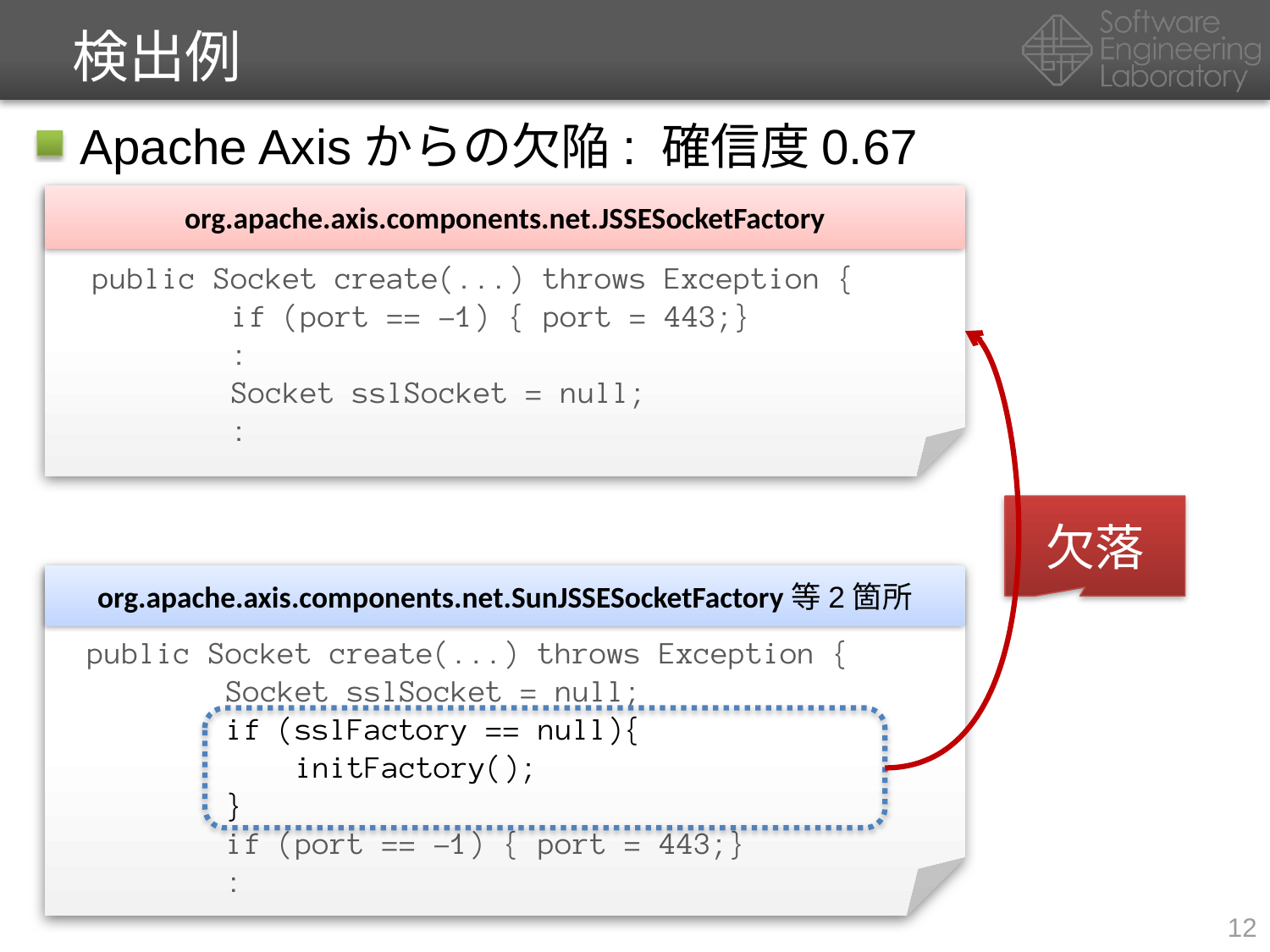

# 検出例
Apache Axisからの欠陥: 確信度0.67

org.apache.axis.components.net.JSSESocketFactory
public Socket create(...) throws Exception {
        if (port == -1) { port = 443;}
        :
        Socket sslSocket = null;
        :
欠落

org.apache.axis.components.net.SunJSSESocketFactory等2箇所
public Socket create(...) throws Exception {
        Socket sslSocket = null;
        if (sslFactory == null){
            initFactory();
        }
        if (port == -1) { port = 443;}
        :

12